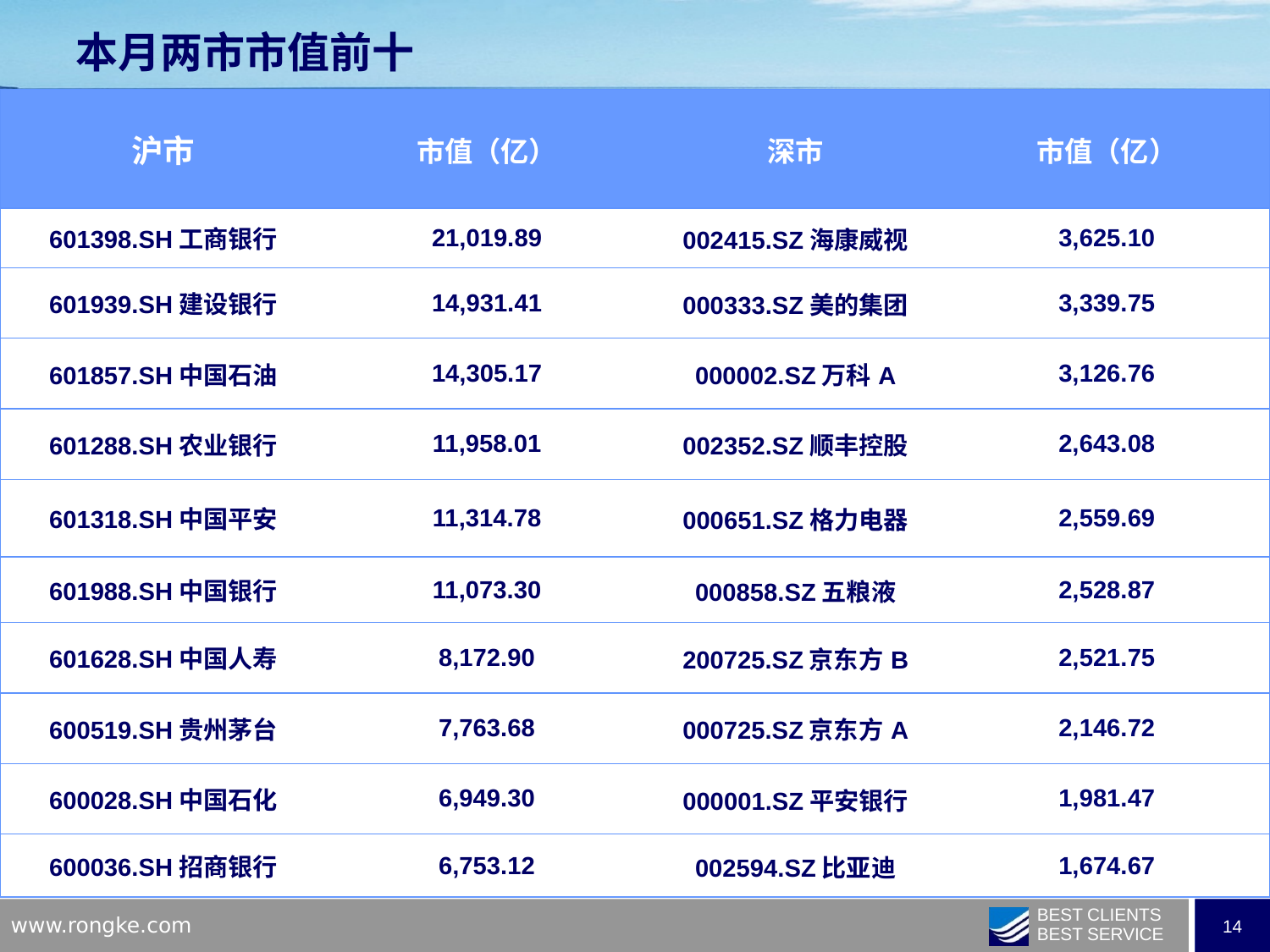

本月两市市值前十
| 沪市 | 市值（亿） | 深市 | 市值（亿） |
| --- | --- | --- | --- |
| 601398.SH工商银行 | 21,019.89 | 002415.SZ海康威视 | 3,625.10 |
| 601939.SH建设银行 | 14,931.41 | 000333.SZ美的集团 | 3,339.75 |
| 601857.SH中国石油 | 14,305.17 | 000002.SZ万科A | 3,126.76 |
| 601288.SH农业银行 | 11,958.01 | 002352.SZ顺丰控股 | 2,643.08 |
| 601318.SH中国平安 | 11,314.78 | 000651.SZ格力电器 | 2,559.69 |
| 601988.SH中国银行 | 11,073.30 | 000858.SZ五粮液 | 2,528.87 |
| 601628.SH中国人寿 | 8,172.90 | 200725.SZ京东方B | 2,521.75 |
| 600519.SH贵州茅台 | 7,763.68 | 000725.SZ京东方A | 2,146.72 |
| 600028.SH中国石化 | 6,949.30 | 000001.SZ平安银行 | 1,981.47 |
| 600036.SH招商银行 | 6,753.12 | 002594.SZ比亚迪 | 1,674.67 |
|  |  |  |  |